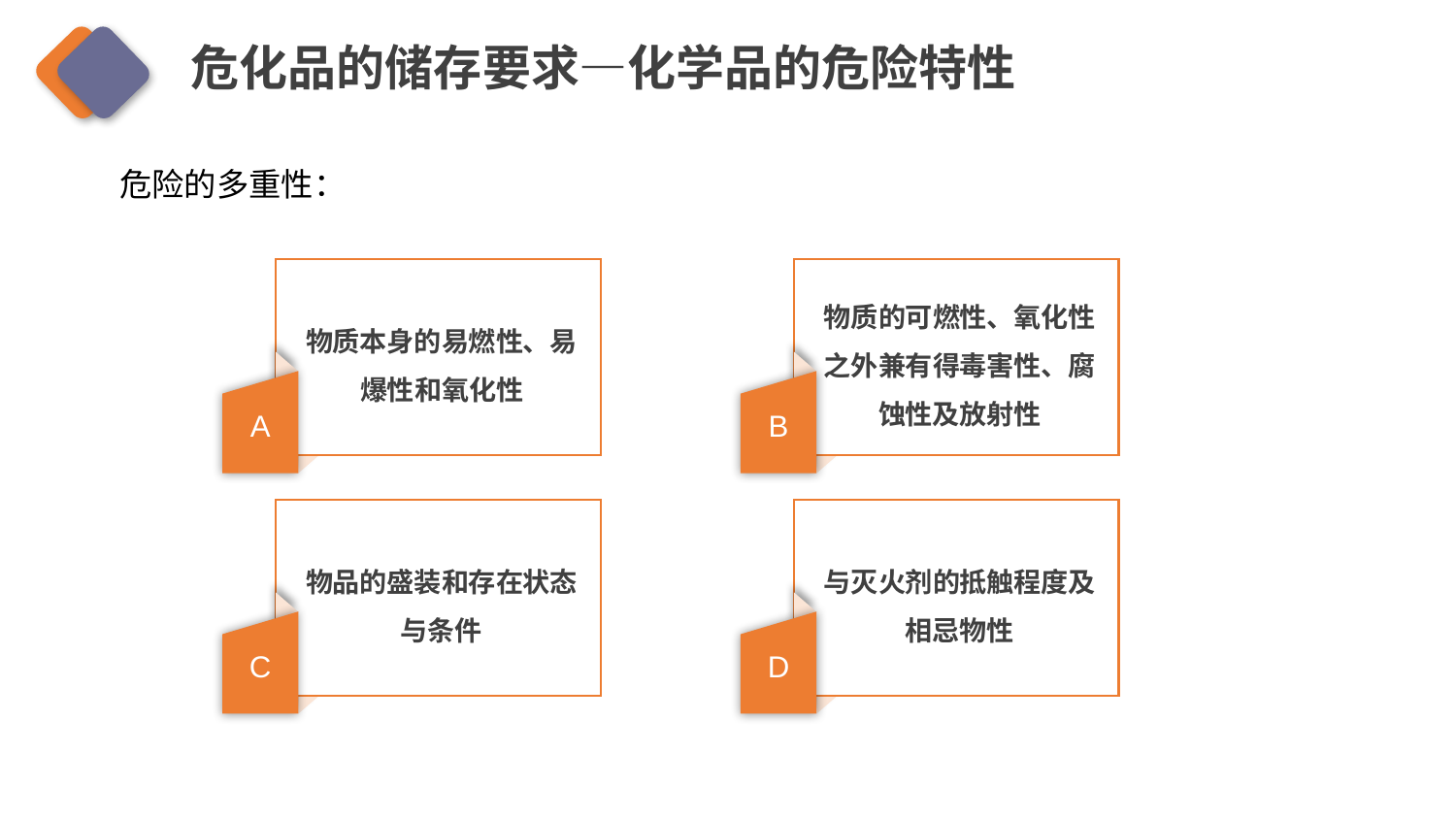

危化品的储存要求—化学品的危险特性
危险的多重性：
物质本身的易燃性、易爆性和氧化性
物质的可燃性、氧化性之外兼有得毒害性、腐蚀性及放射性

A
B

物品的盛装和存在状态与条件
与灭火剂的抵触程度及相忌物性

C
D